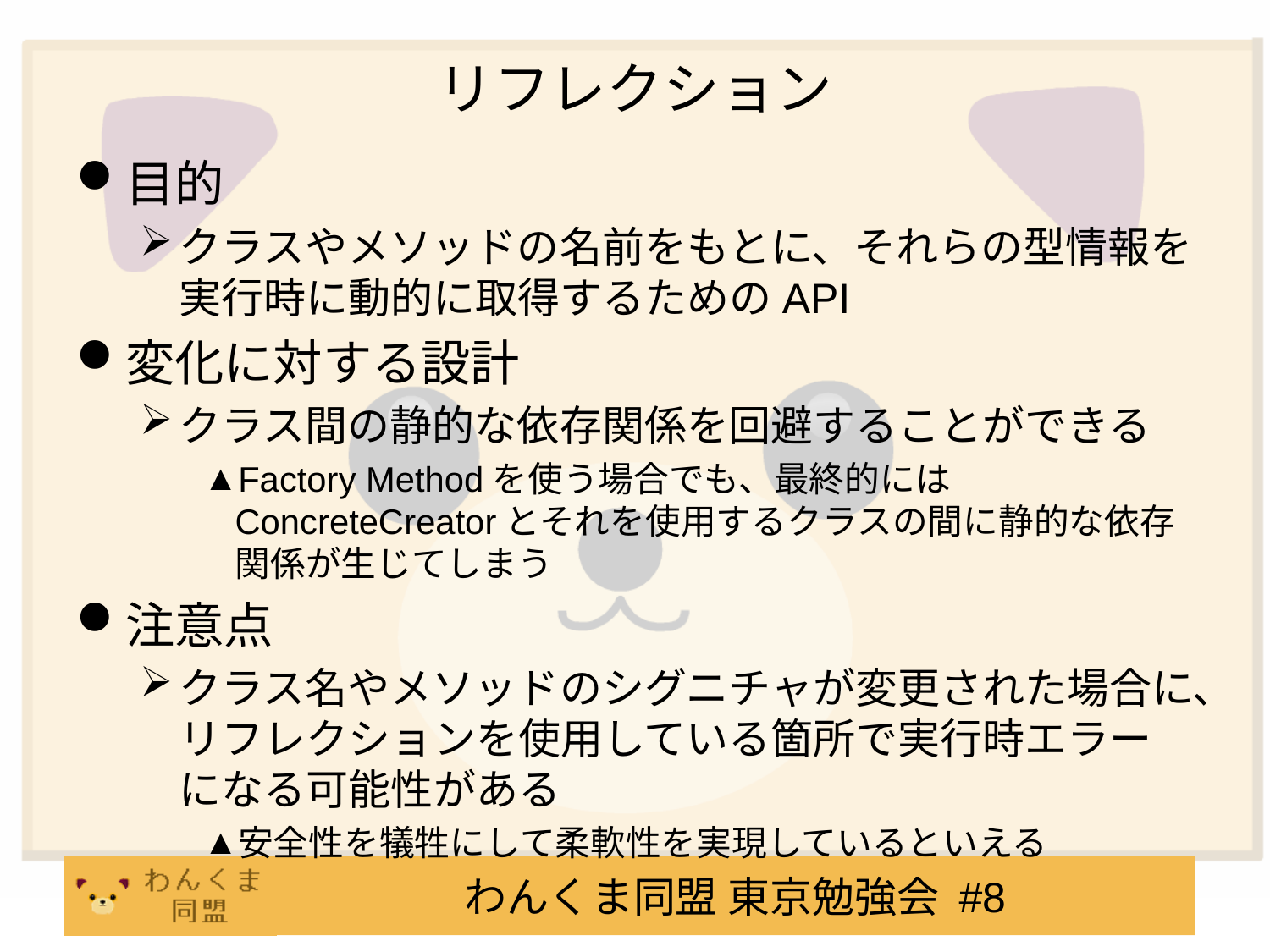

# リフレクション
目的
クラスやメソッドの名前をもとに、それらの型情報を実行時に動的に取得するためのAPI
変化に対する設計
クラス間の静的な依存関係を回避することができる
Factory Methodを使う場合でも、最終的にはConcreteCreatorとそれを使用するクラスの間に静的な依存関係が生じてしまう
注意点
クラス名やメソッドのシグニチャが変更された場合に、リフレクションを使用している箇所で実行時エラーになる可能性がある
安全性を犠牲にして柔軟性を実現しているといえる